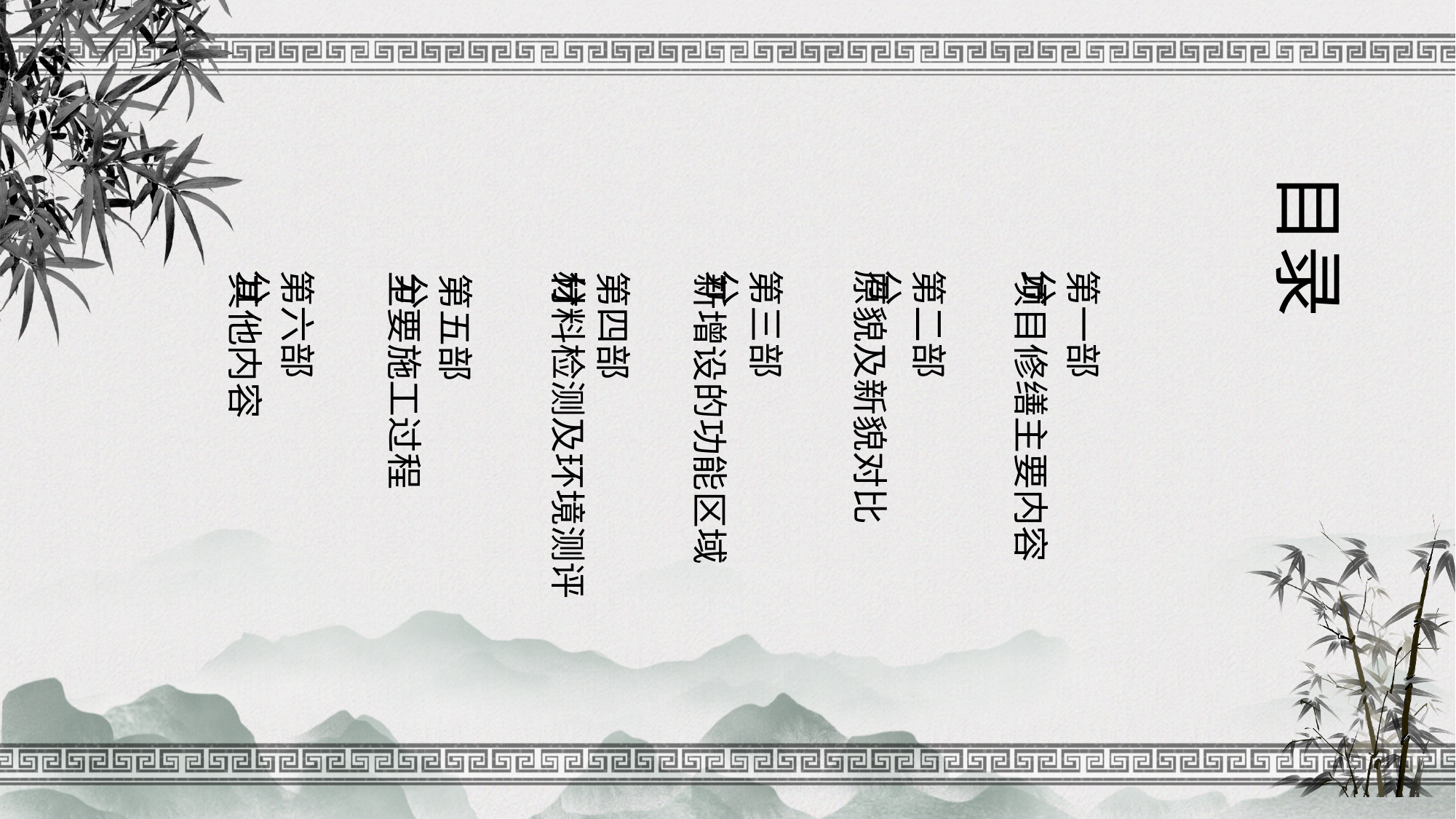

目录
第三部分
新增设的功能区域
原貌及新貌对比
第二部分
第六部分
其他内容
第一部分
项目修缮主要内容
材料检测及环境测评
第四部分
主要施工过程
第五部分